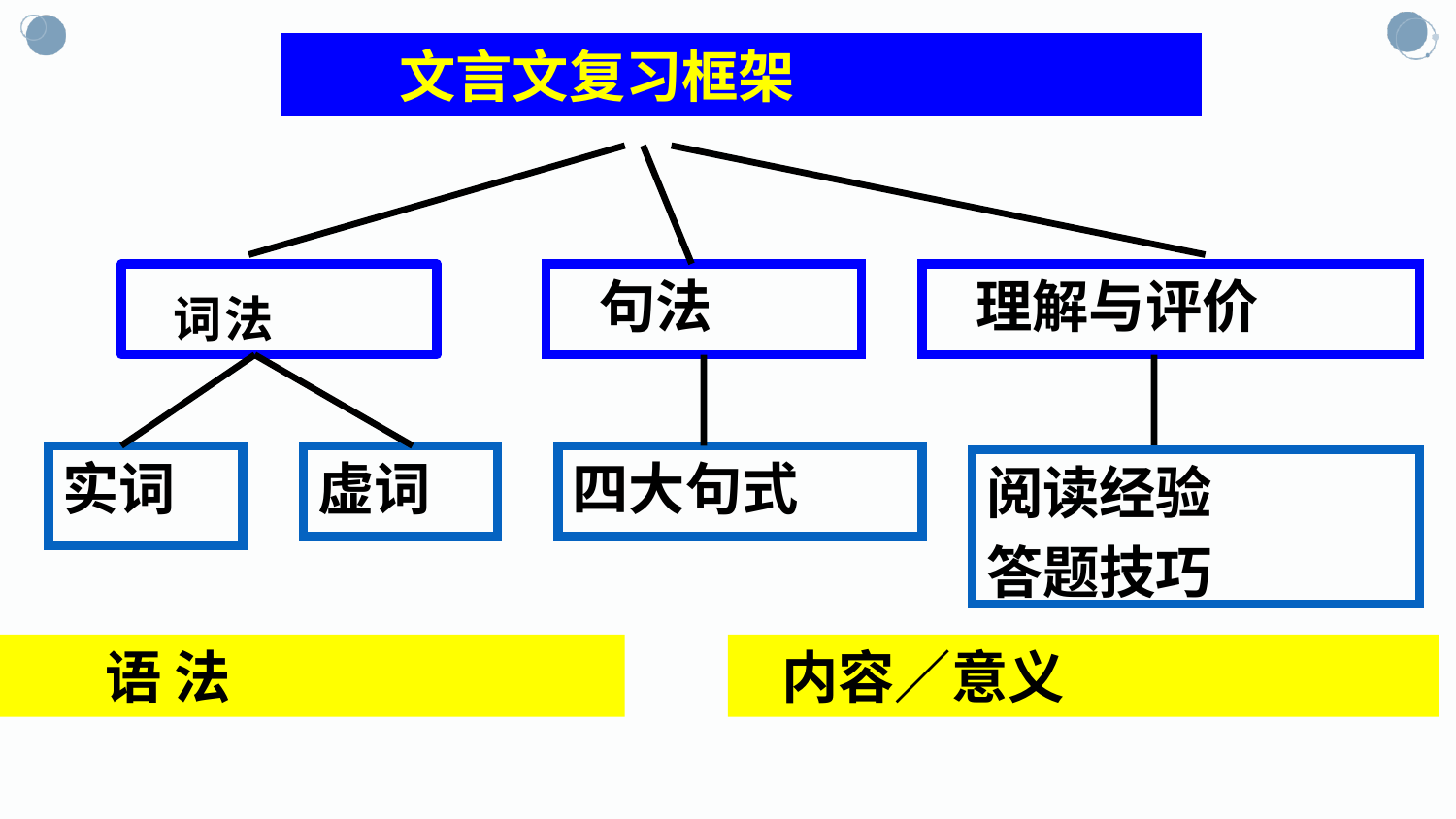

文言文复习框架

  词法
  句法
  理解与评价

实词
虚词
四大句式
阅读经验
答题技巧
      语 法
  内容／意义